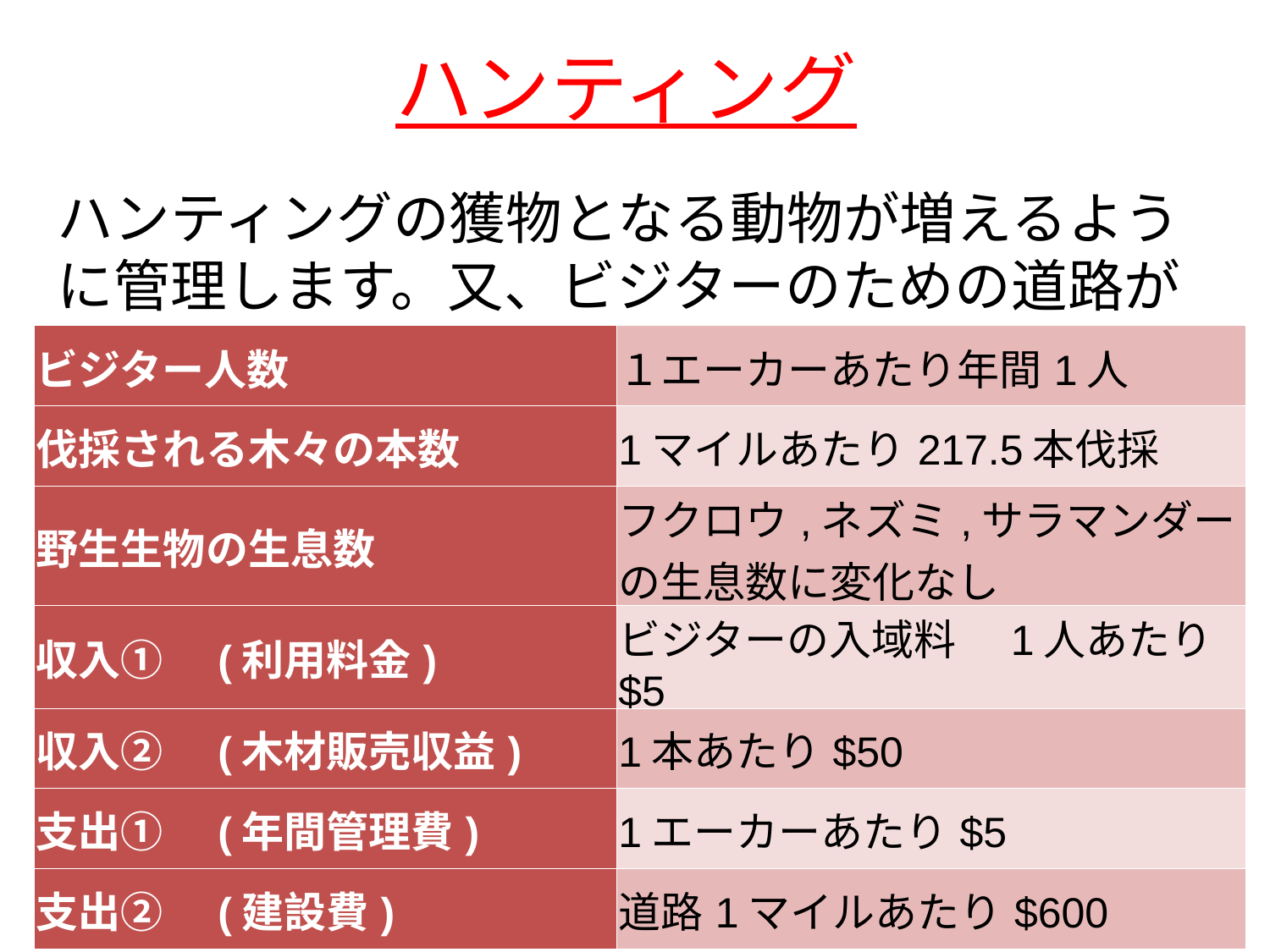

# ハンティング
ハンティングの獲物となる動物が増えるように管理します。又、ビジターのための道路が必要です。
| ビジター人数 | １エーカーあたり年間1人 |
| --- | --- |
| 伐採される木々の本数 | 1マイルあたり217.5本伐採 |
| 野生生物の生息数 | フクロウ,ネズミ,サラマンダーの生息数に変化なし |
| 収入①　(利用料金) | ビジターの入域料　1人あたり$5 |
| 収入②　(木材販売収益) | 1本あたり$50 |
| 支出①　(年間管理費) | 1エーカーあたり$5 |
| 支出②　(建設費) | 道路1マイルあたり$600 |